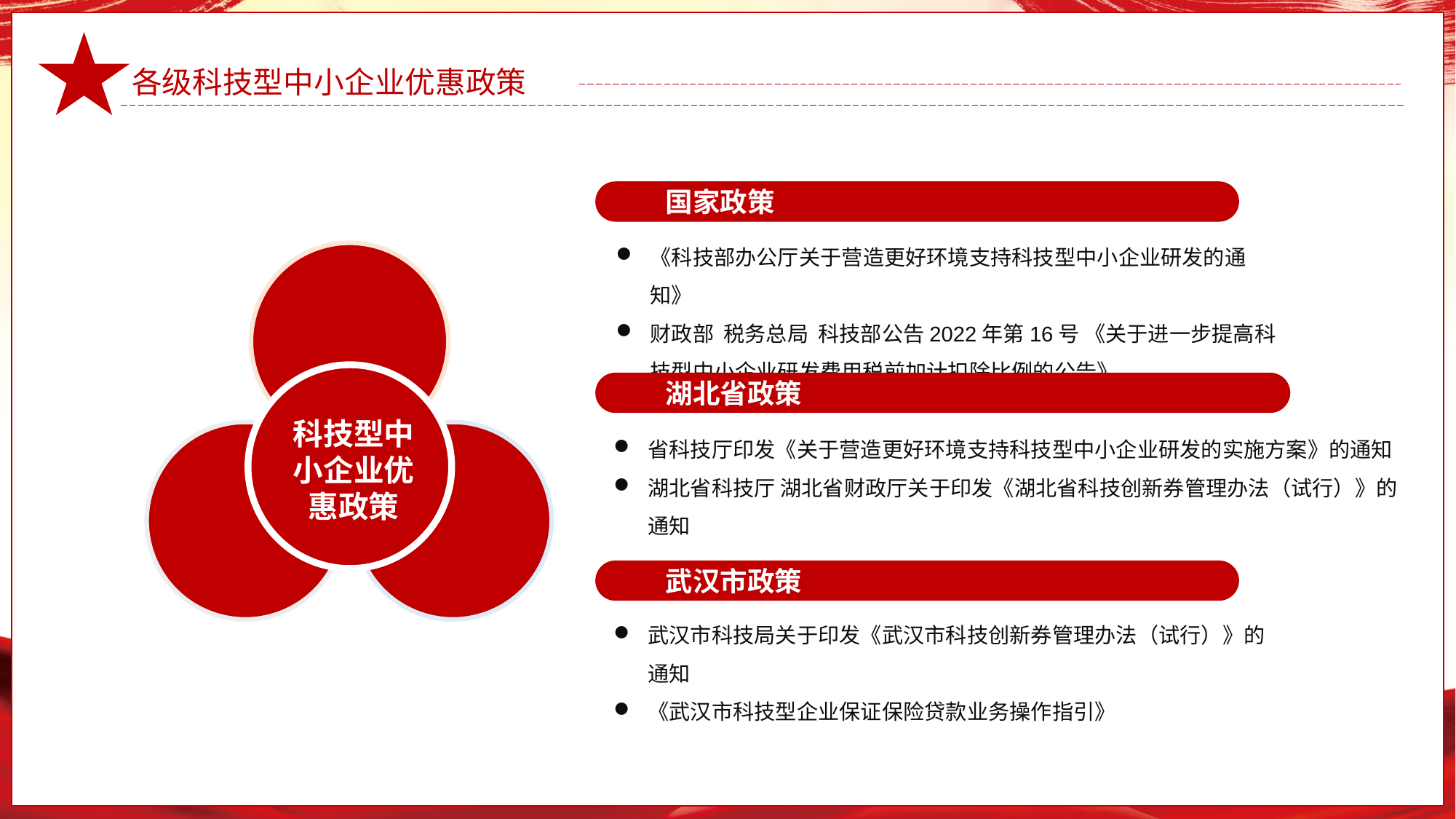

各级科技型中小企业优惠政策
国家政策
《科技部办公厅关于营造更好环境支持科技型中小企业研发的通知》
财政部  税务总局  科技部公告2022年第16号 《关于进一步提高科技型中小企业研发费用税前加计扣除比例的公告》

湖北省政策
科技型中小企业优惠政策

省科技厅印发《关于营造更好环境支持科技型中小企业研发的实施方案》的通知
湖北省科技厅 湖北省财政厅关于印发《湖北省科技创新券管理办法（试行）》的通知
武汉市政策
武汉市科技局关于印发《武汉市科技创新券管理办法（试行）》的通知
《武汉市科技型企业保证保险贷款业务操作指引》